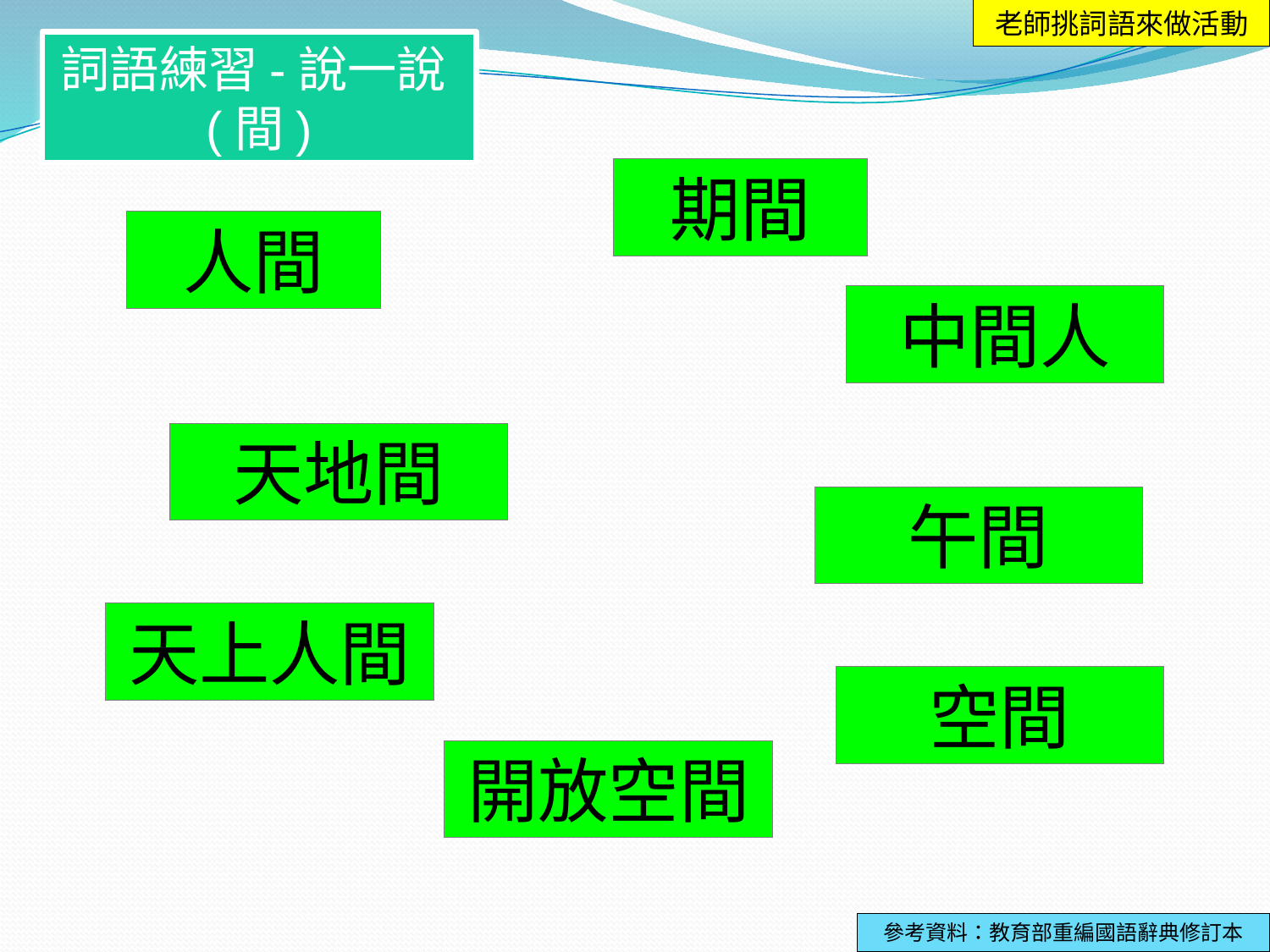

老師挑詞語來做活動
詞語練習-說一說(間)
期間
人間
中間人
天地間
午間
天上人間
空間
開放空間
參考資料：教育部重編國語辭典修訂本